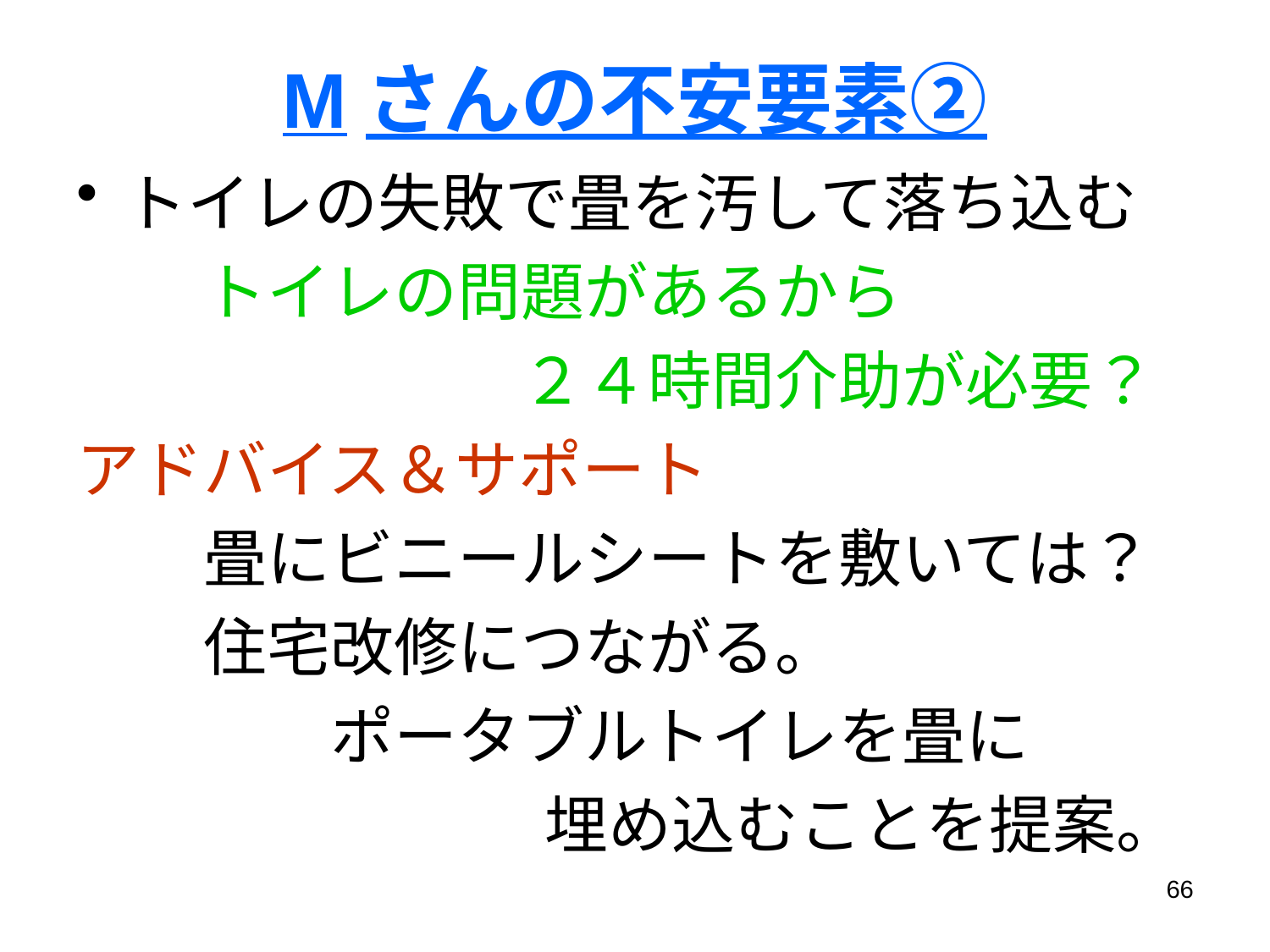

# Mさんの不安要素②
トイレの失敗で畳を汚して落ち込む
　　トイレの問題があるから
　　　　　　　２４時間介助が必要？
アドバイス＆サポート
　　畳にビニールシートを敷いては？
　　住宅改修につながる。
　　　　ポータブルトイレを畳に
                                埋め込むことを提案。
66